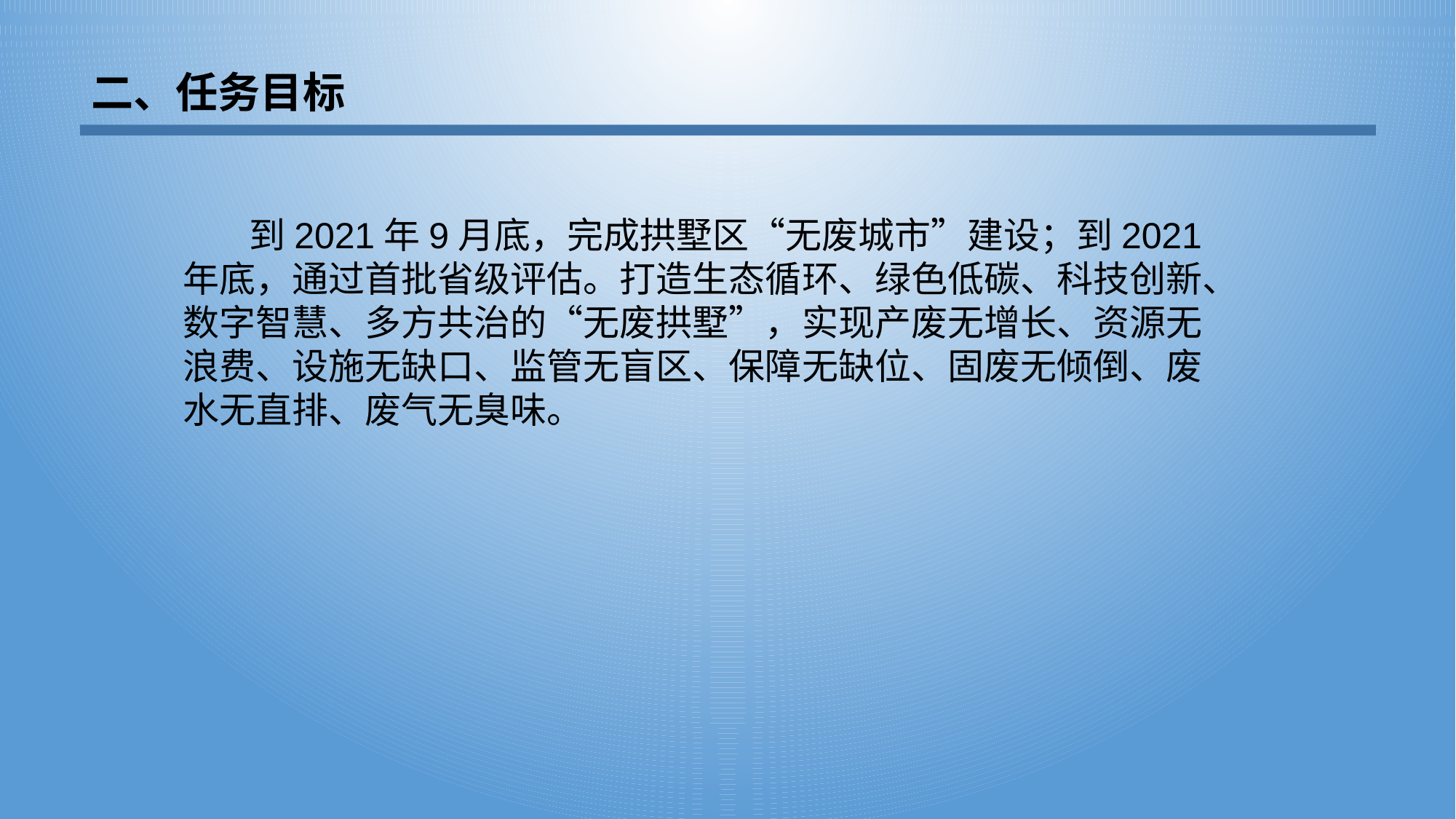

# 二、任务目标
       到2021年9月底，完成拱墅区“无废城市”建设；到2021年底，通过首批省级评估。打造生态循环、绿色低碳、科技创新、数字智慧、多方共治的“无废拱墅”，实现产废无增长、资源无浪费、设施无缺口、监管无盲区、保障无缺位、固废无倾倒、废水无直排、废气无臭味。

3